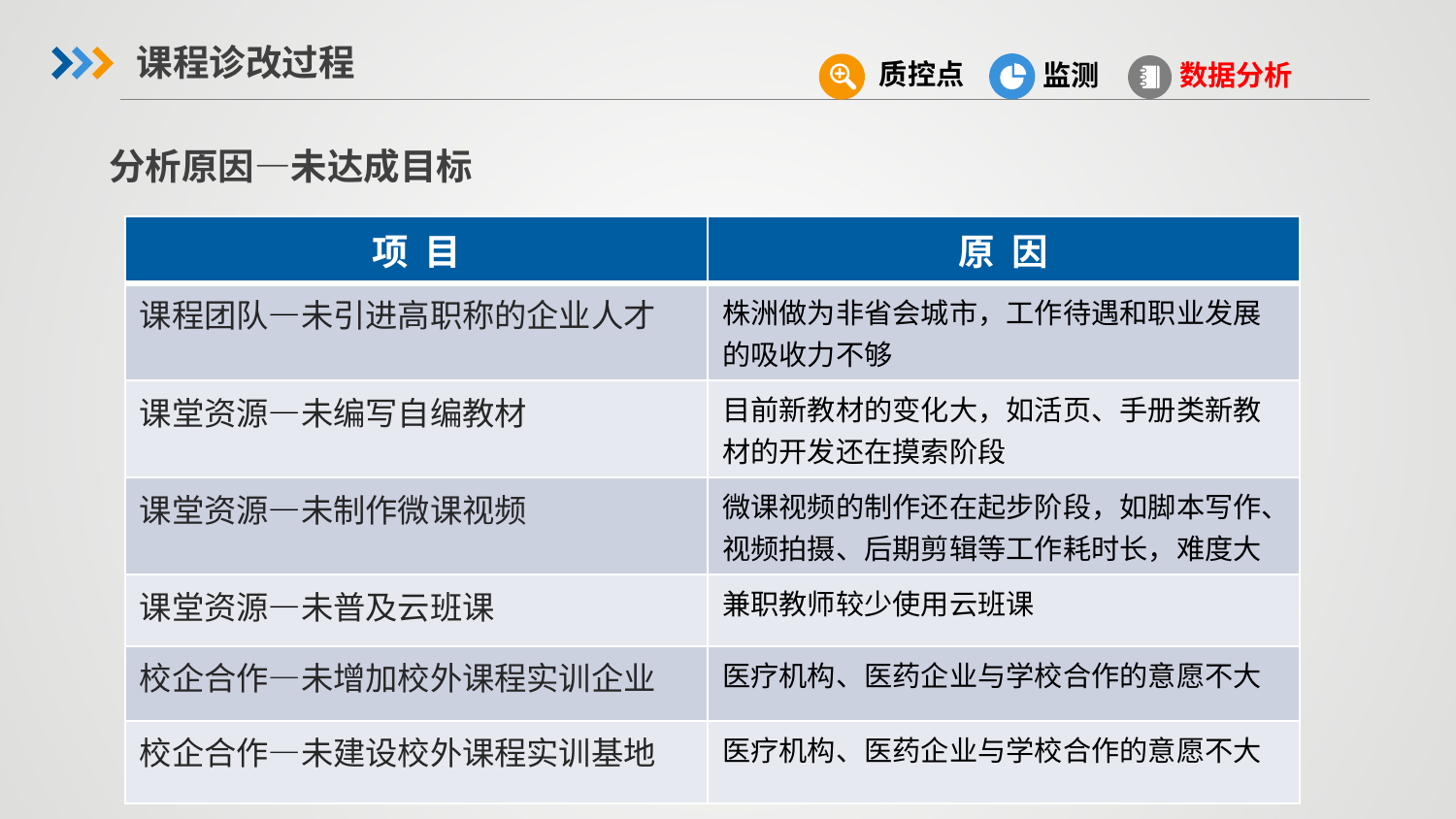

课程诊改过程
质控点
监测
数据分析

分析原因—未达成目标
| 项 目 | 原 因 |
| --- | --- |
| 课程团队—未引进高职称的企业人才 | 株洲做为非省会城市，工作待遇和职业发展的吸收力不够 |
| 课堂资源—未编写自编教材 | 目前新教材的变化大，如活页、手册类新教材的开发还在摸索阶段 |
| 课堂资源—未制作微课视频 | 微课视频的制作还在起步阶段，如脚本写作、视频拍摄、后期剪辑等工作耗时长，难度大 |
| 课堂资源—未普及云班课 | 兼职教师较少使用云班课 |
| 校企合作—未增加校外课程实训企业 | 医疗机构、医药企业与学校合作的意愿不大 |
| 校企合作—未建设校外课程实训基地 | 医疗机构、医药企业与学校合作的意愿不大 |